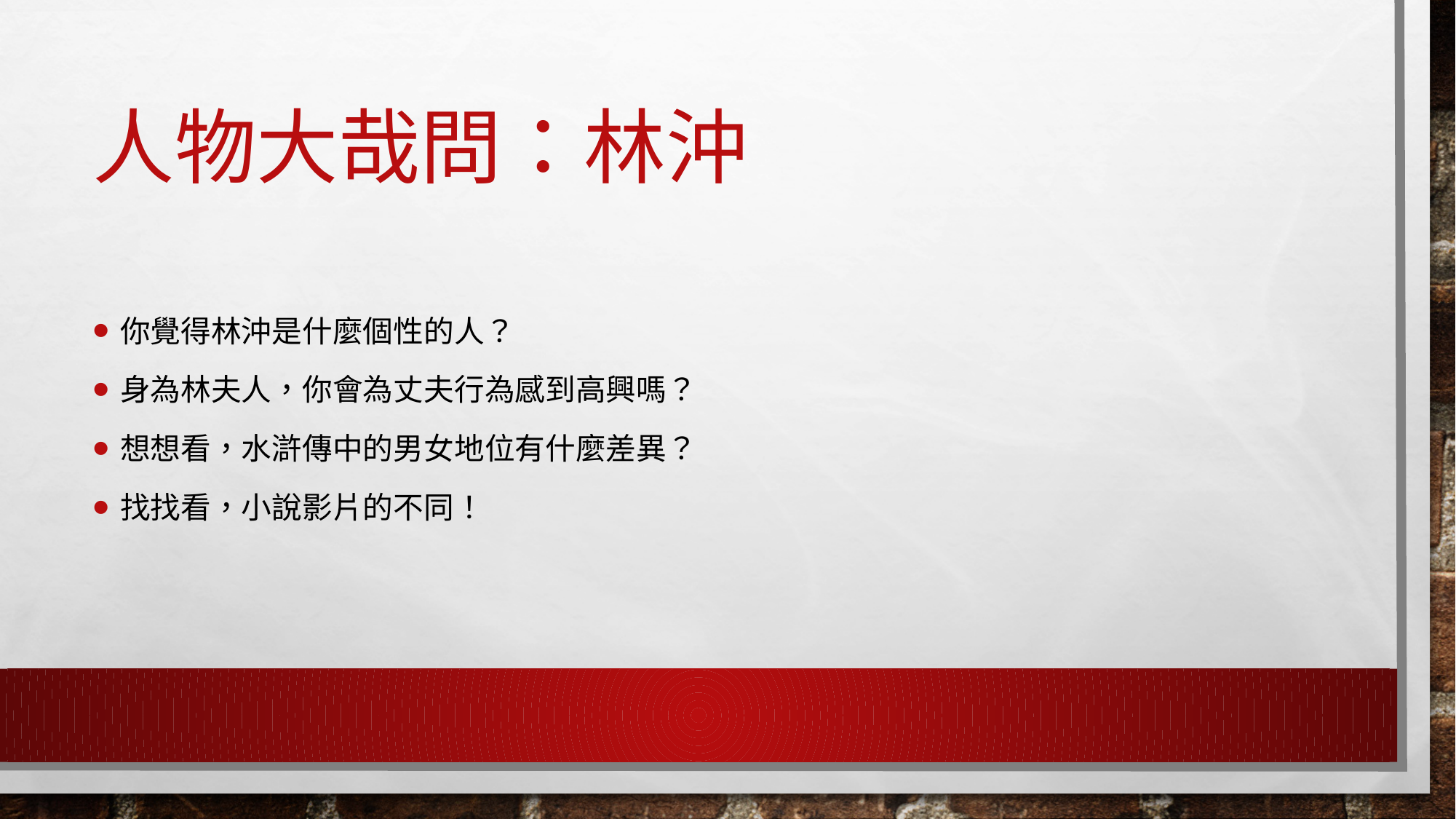

# 人物大哉問：林沖
你覺得林沖是什麼個性的人？
身為林夫人，你會為丈夫行為感到高興嗎？
想想看，水滸傳中的男女地位有什麼差異？
找找看，小說影片的不同！